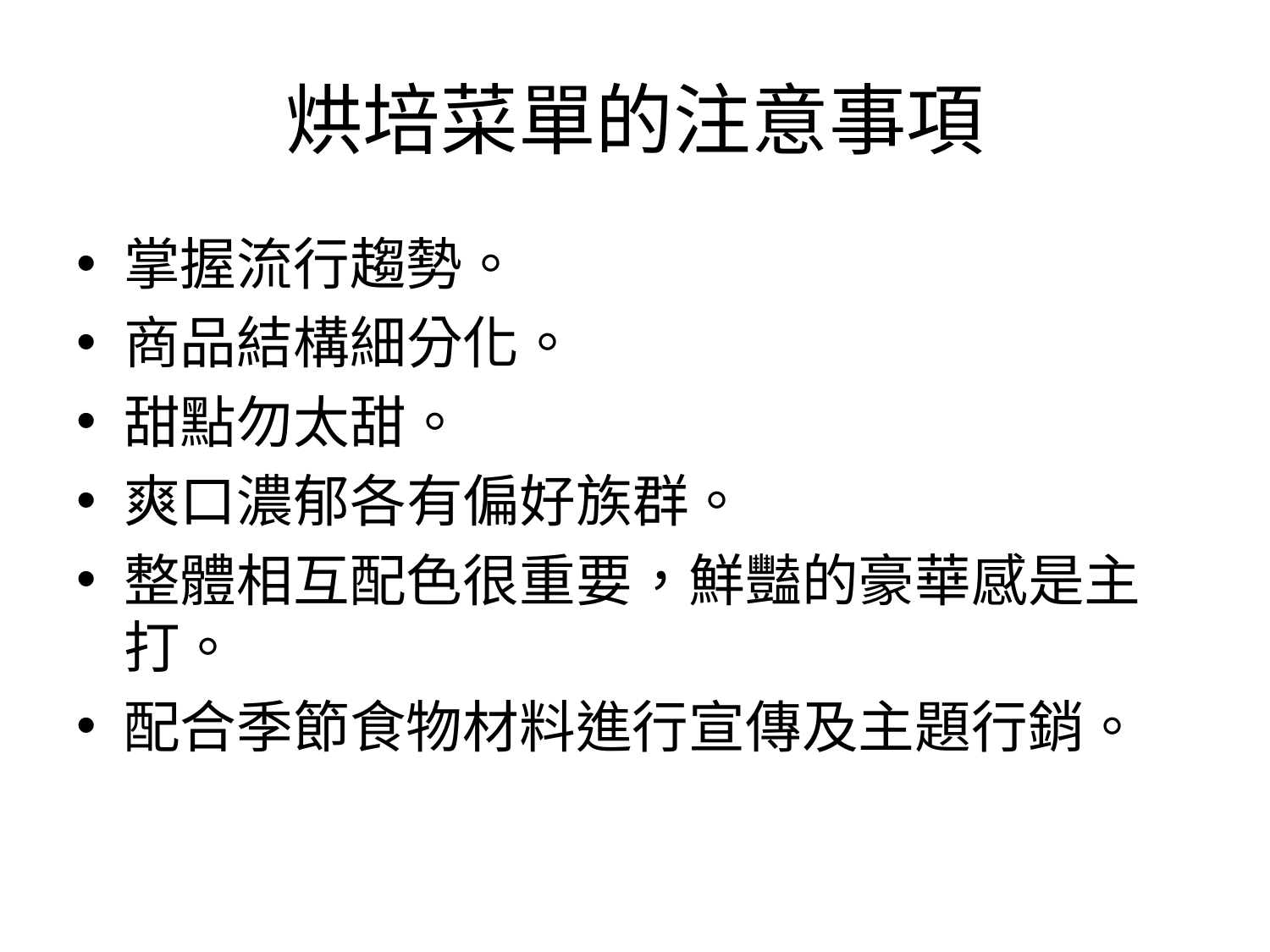

# 烘培菜單的注意事項
掌握流行趨勢。
商品結構細分化。
甜點勿太甜。
爽口濃郁各有偏好族群。
整體相互配色很重要，鮮豔的豪華感是主打。
配合季節食物材料進行宣傳及主題行銷。